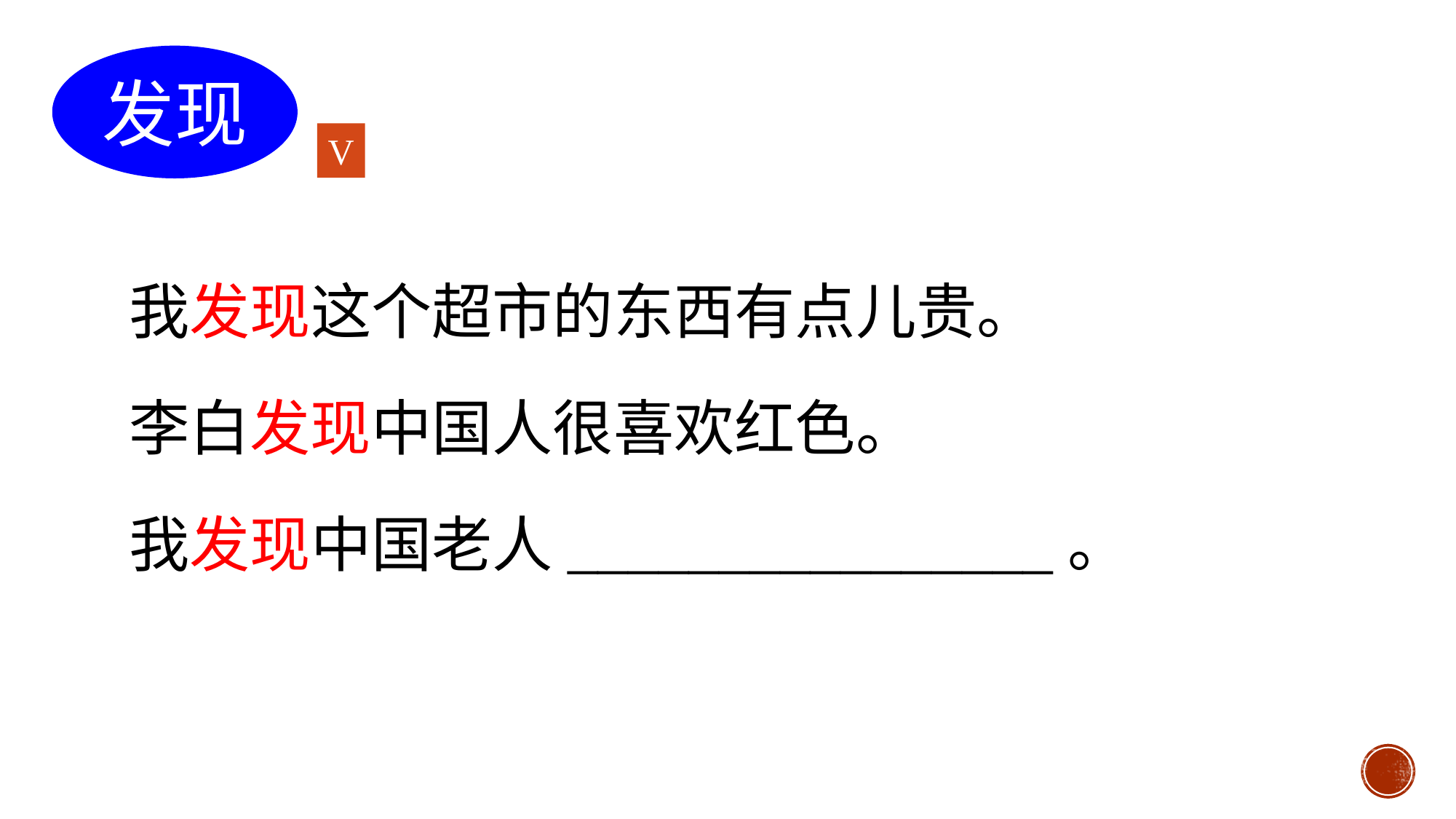

发现
V
我发现这个超市的东西有点儿贵。
李白发现中国人很喜欢红色。
我发现中国老人________________。